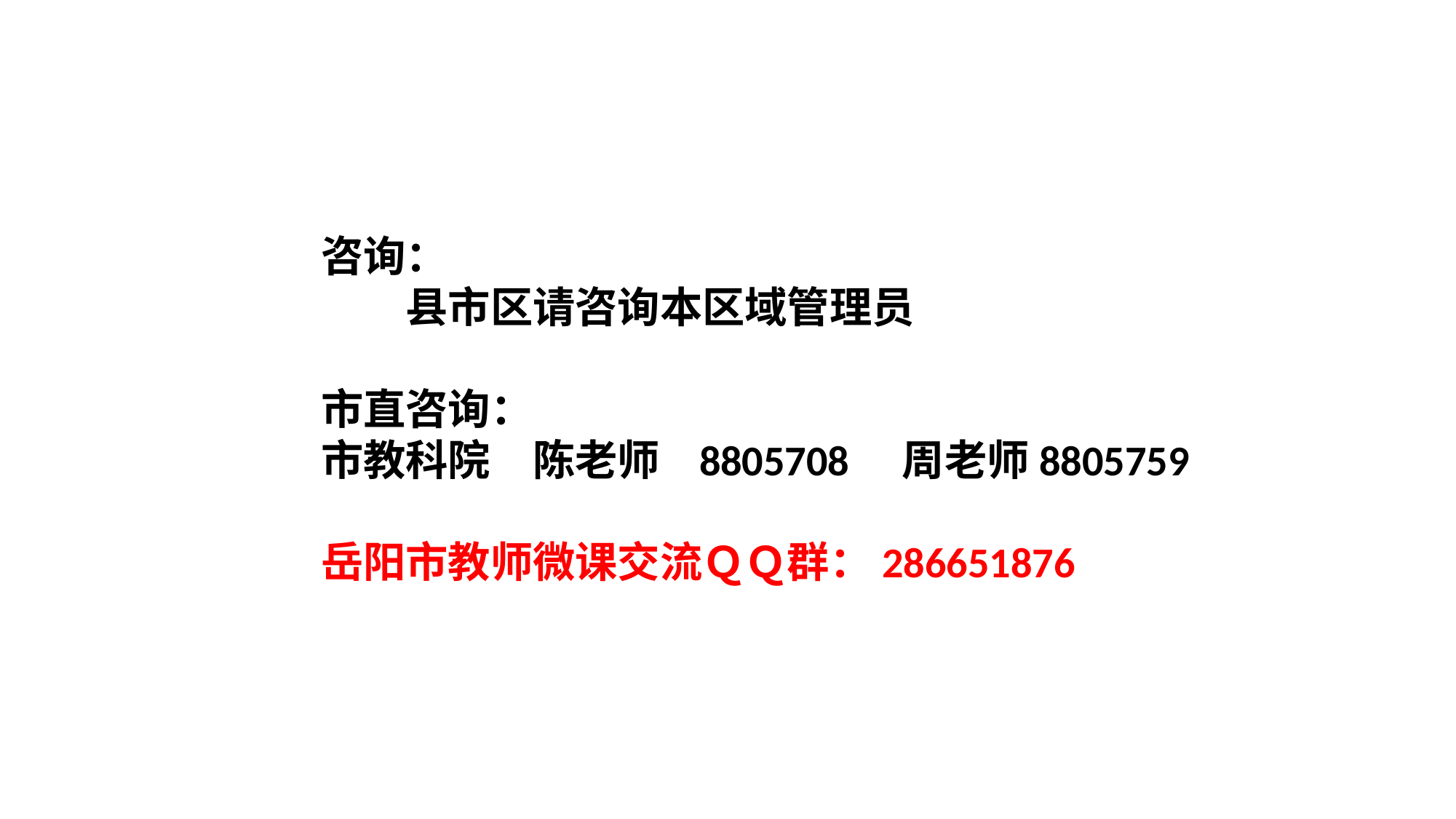

咨询：
　　县市区请咨询本区域管理员

市直咨询：
市教科院　陈老师   8805708　周老师8805759

岳阳市教师微课交流ＱＱ群：286651876